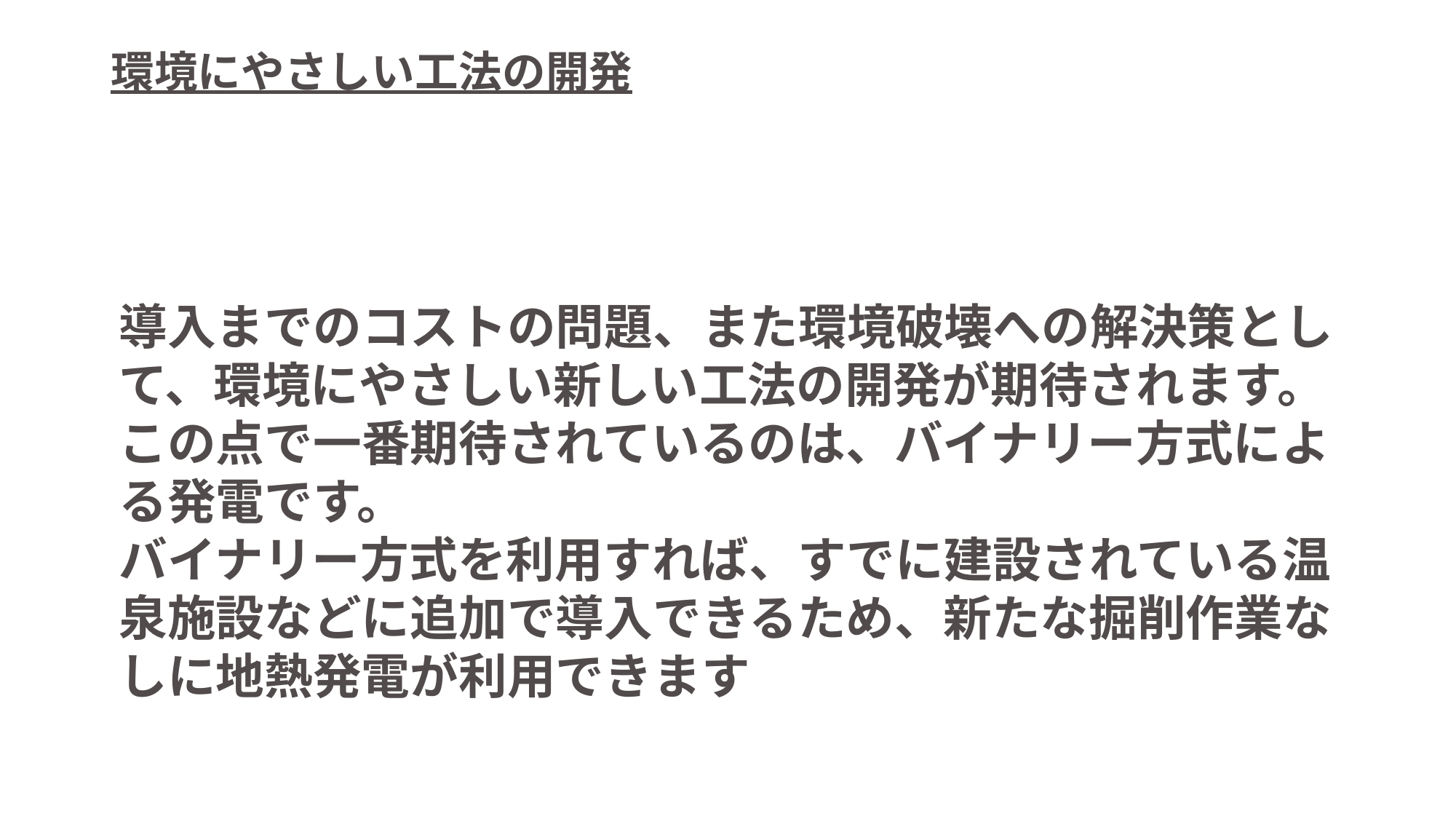

# 環境にやさしい工法の開発

導入までのコストの問題、また環境破壊への解決策として、環境にやさしい新しい工法の開発が期待されます。この点で一番期待されているのは、バイナリー方式による発電です。
バイナリー方式を利用すれば、すでに建設されている温泉施設などに追加で導入できるため、新たな掘削作業なしに地熱発電が利用できます